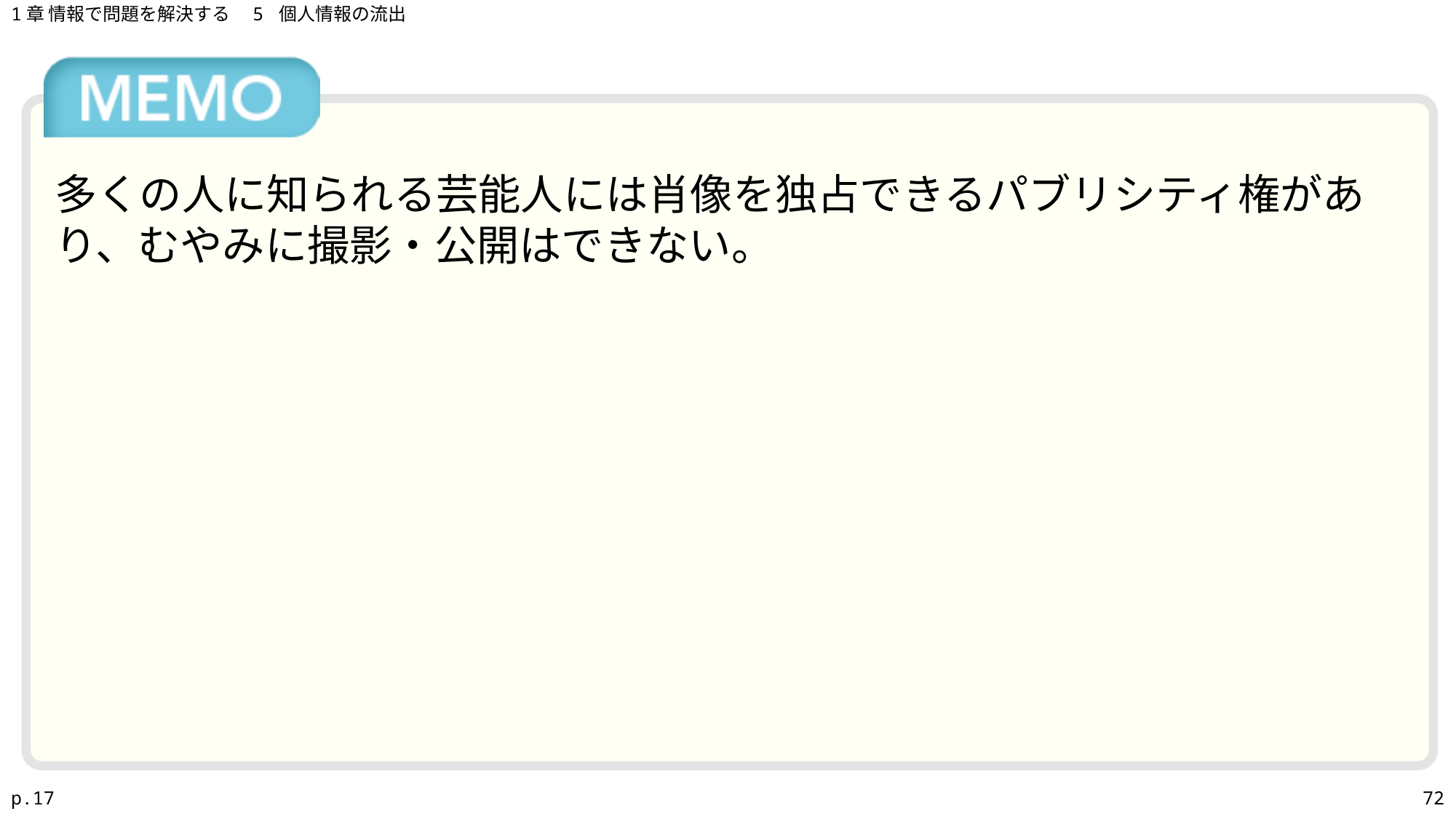

1章 情報で問題を解決する　5 個人情報の流出
多くの人に知られる芸能人には肖像を独占できるパブリシティ権があり、むやみに撮影・公開はできない。
p.17
72